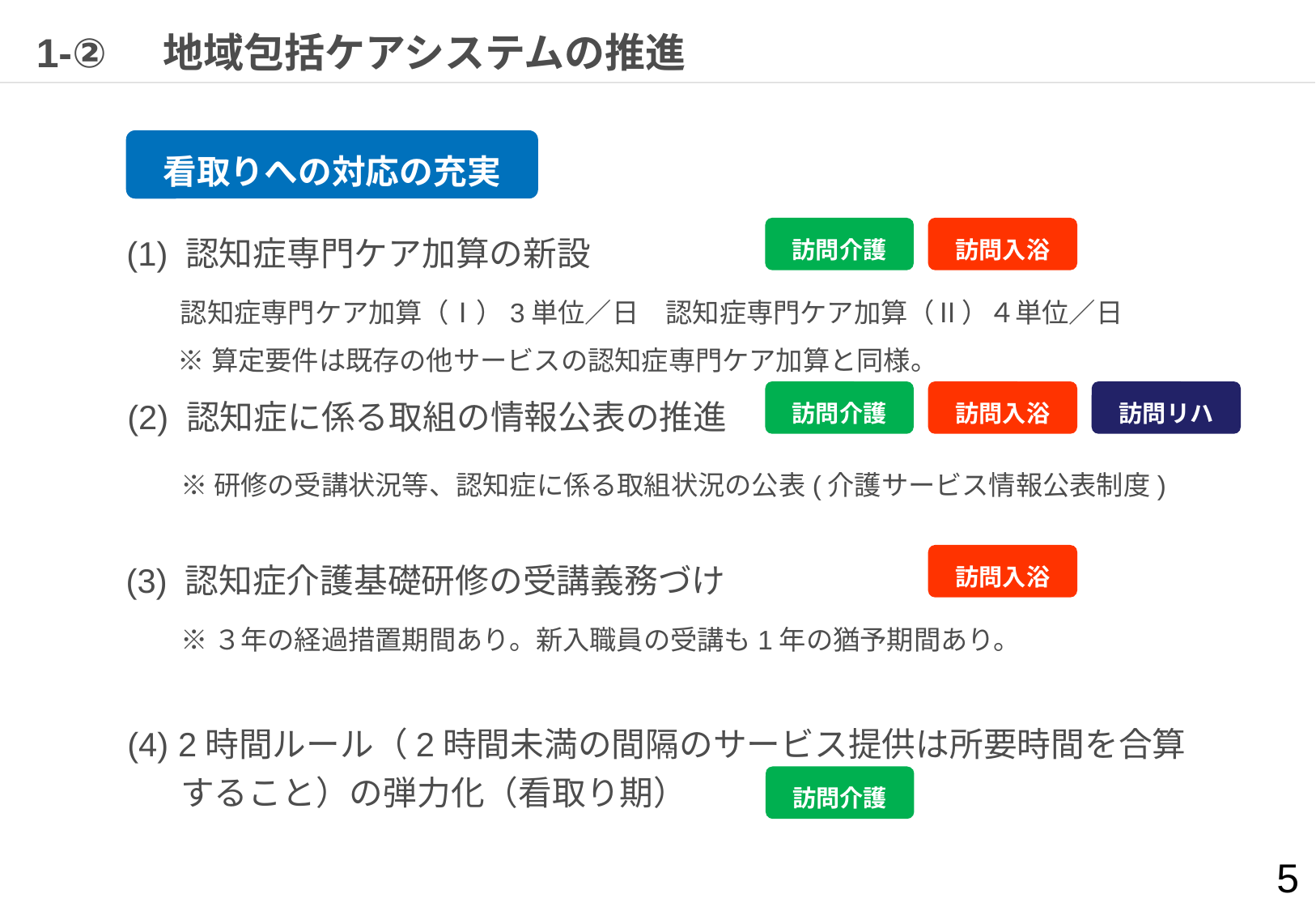

# 1-②　地域包括ケアシステムの推進
看取りへの対応の充実
訪問介護
訪問入浴
(1) 認知症専門ケア加算の新設
認知症専門ケア加算（Ⅰ）3単位／日　認知症専門ケア加算（Ⅱ）４単位／日
※算定要件は既存の他サービスの認知症専門ケア加算と同様。
訪問介護
訪問入浴
訪問リハ
(2) 認知症に係る取組の情報公表の推進
※研修の受講状況等、認知症に係る取組状況の公表(介護サービス情報公表制度)
訪問入浴
(3) 認知症介護基礎研修の受講義務づけ
※３年の経過措置期間あり。新入職員の受講も1年の猶予期間あり。
(4) 2時間ルール（2時間未満の間隔のサービス提供は所要時間を合算
すること）の弾力化（看取り期）
訪問介護
5